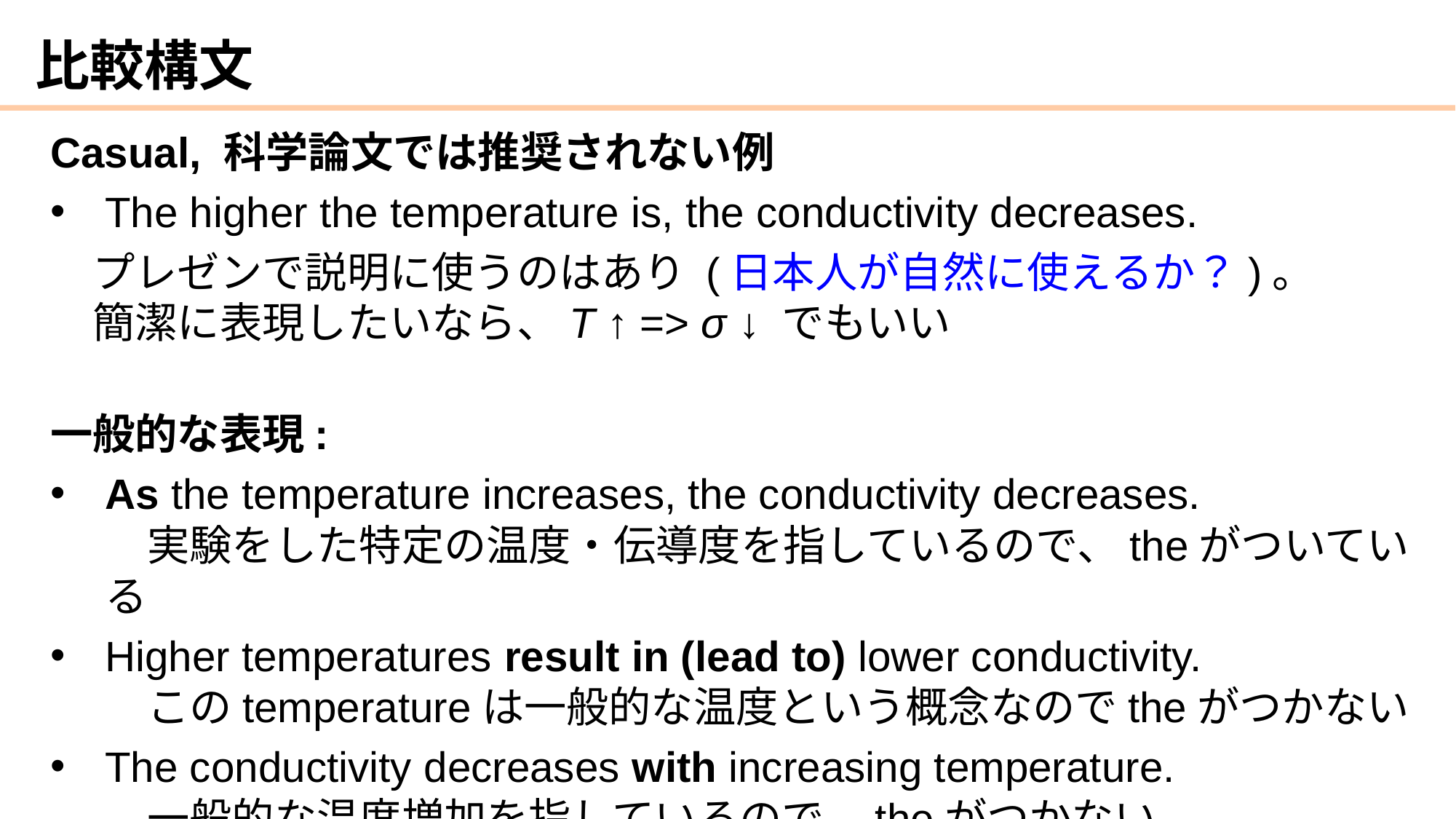

# 比較構文
Casual, 科学論文では推奨されない例
The higher the temperature is, the conductivity decreases.
　プレゼンで説明に使うのはあり (日本人が自然に使えるか？)。
　簡潔に表現したいなら、T ↑ => σ ↓ でもいい
一般的な表現:
As the temperature increases, the conductivity decreases.
　実験をした特定の温度・伝導度を指しているので、theがついている
Higher temperatures result in (lead to) lower conductivity.
　このtemperatureは一般的な温度という概念なのでtheがつかない
The conductivity decreases with increasing temperature.
　一般的な温度増加を指しているので、theがつかない